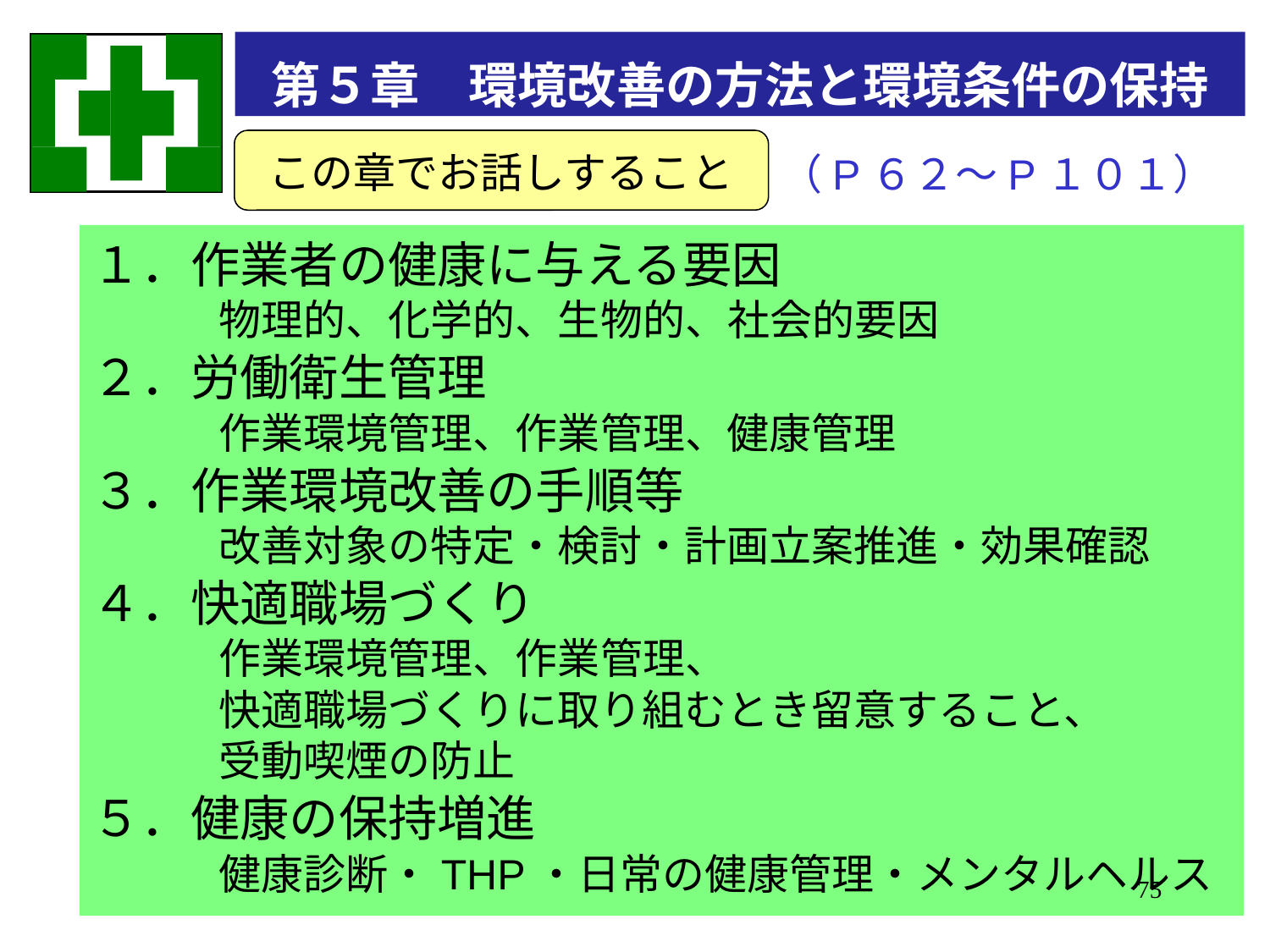

第５章　環境改善の方法と環境条件の保持

（P６２～P１０１）
この章でお話しすること
１．作業者の健康に与える要因
　　　物理的、化学的、生物的、社会的要因
２．労働衛生管理
　　　作業環境管理、作業管理、健康管理
３．作業環境改善の手順等
　　　改善対象の特定・検討・計画立案推進・効果確認
４．快適職場づくり
　　　作業環境管理、作業管理、
　　　快適職場づくりに取り組むとき留意すること、
　　　受動喫煙の防止
５．健康の保持増進
　　　健康診断・THP・日常の健康管理・メンタルヘルス
75